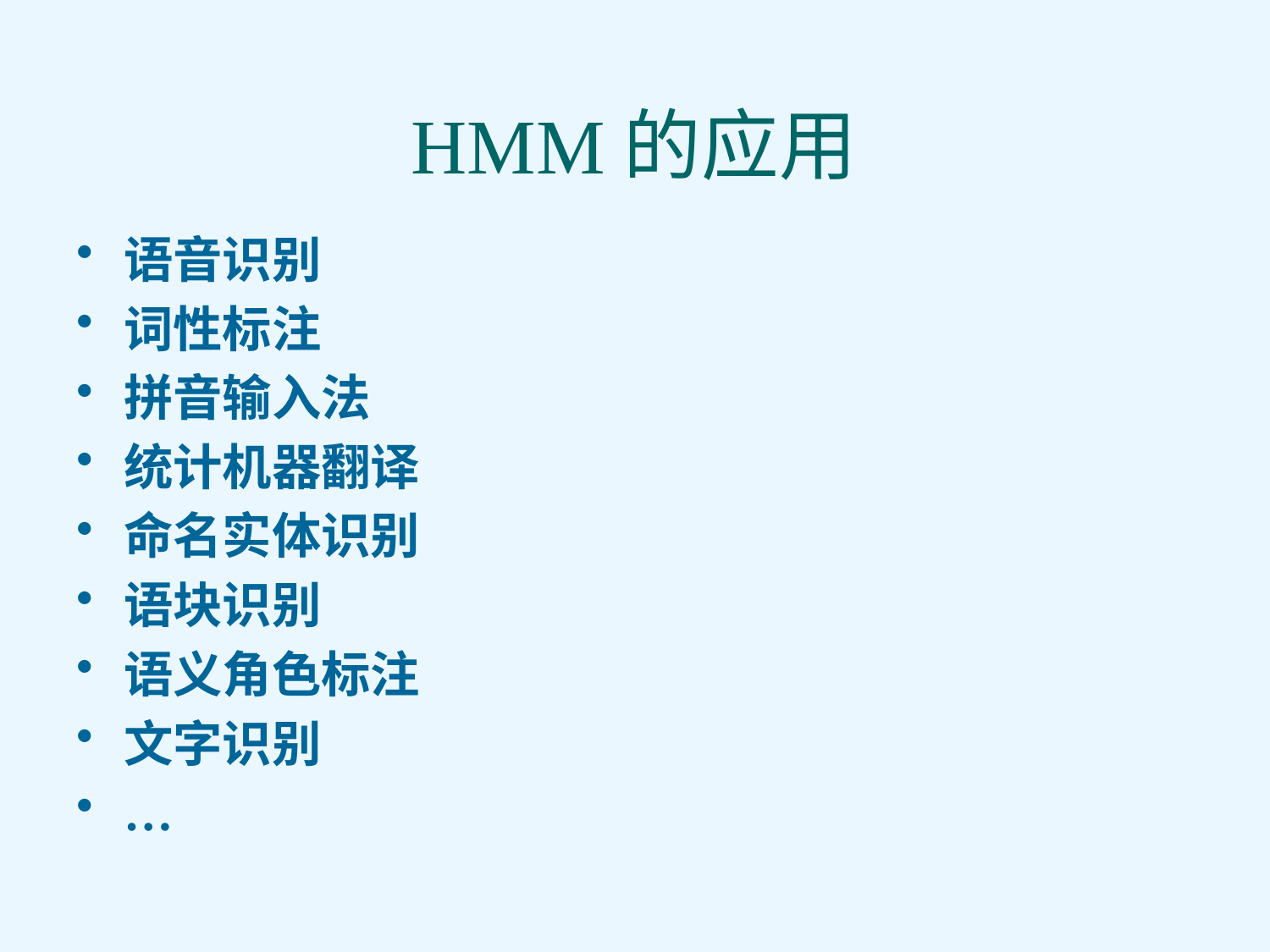

# HMM的应用
语音识别
词性标注
拼音输入法
统计机器翻译
命名实体识别
语块识别
语义角色标注
文字识别
…